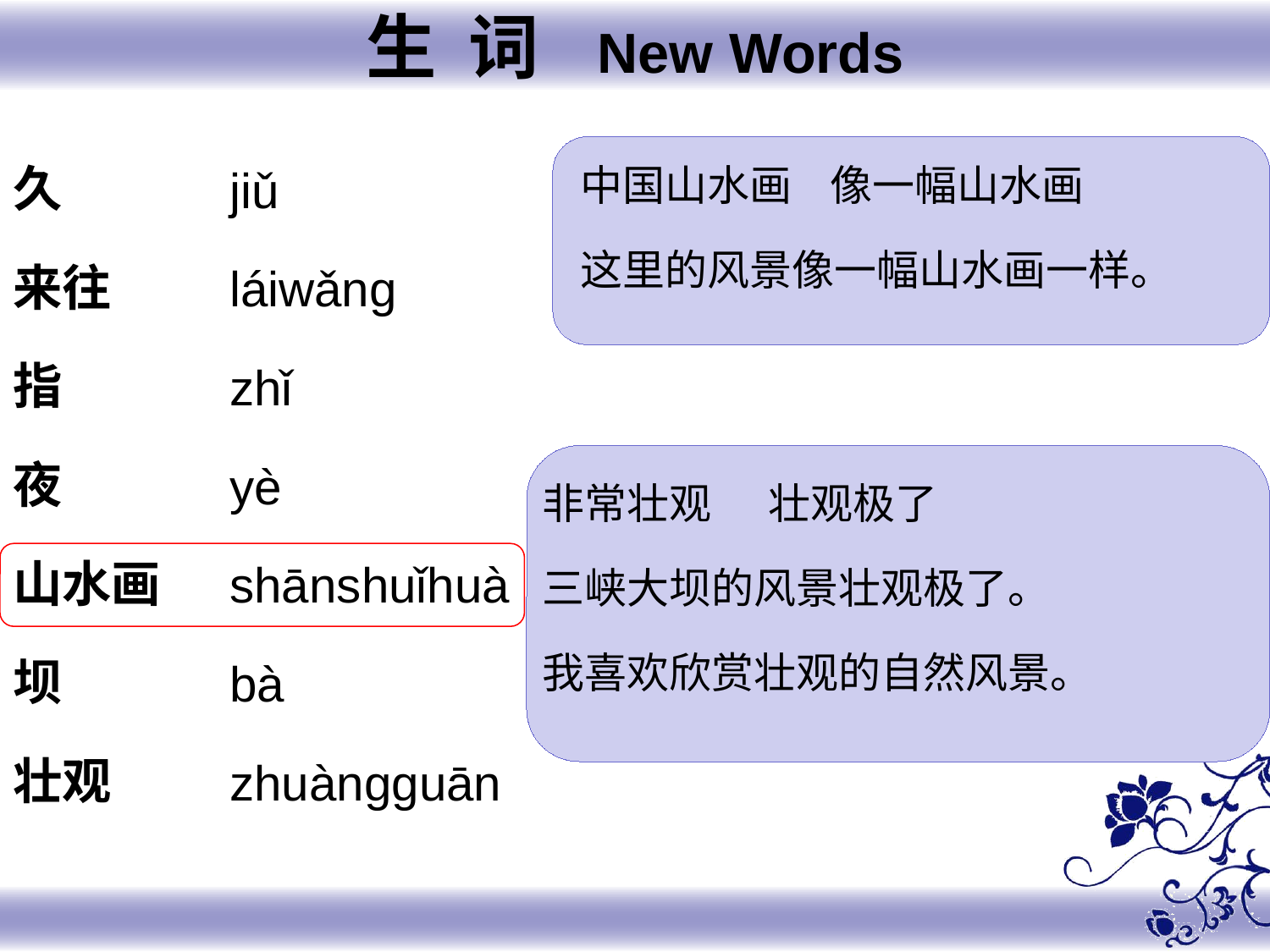

生  词   New Words
久
来往
指
夜
山水画
坝
壮观
jiǔ
láiwǎng
zhǐ
yè
shānshuǐhuà
bà
zhuàngguān

中国山水画    像一幅山水画
这里的风景像一幅山水画一样。

非常壮观      壮观极了
三峡大坝的风景壮观极了。
我喜欢欣赏壮观的自然风景。